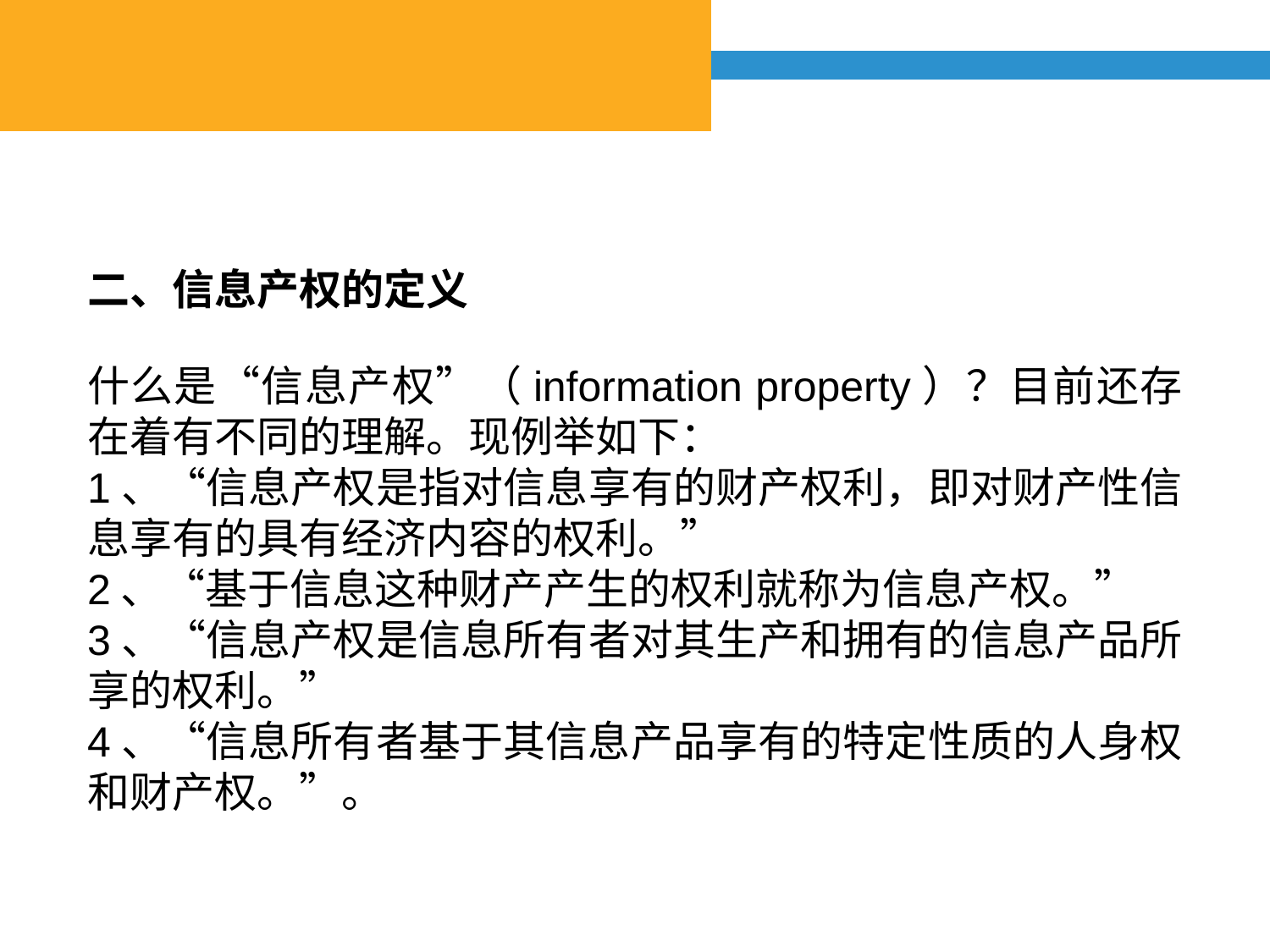

二、信息产权的定义

什么是“信息产权”（information property）？目前还存在着有不同的理解。现例举如下：
1、“信息产权是指对信息享有的财产权利，即对财产性信息享有的具有经济内容的权利。”
2、“基于信息这种财产产生的权利就称为信息产权。”
3、“信息产权是信息所有者对其生产和拥有的信息产品所享的权利。”
4、“信息所有者基于其信息产品享有的特定性质的人身权和财产权。”。